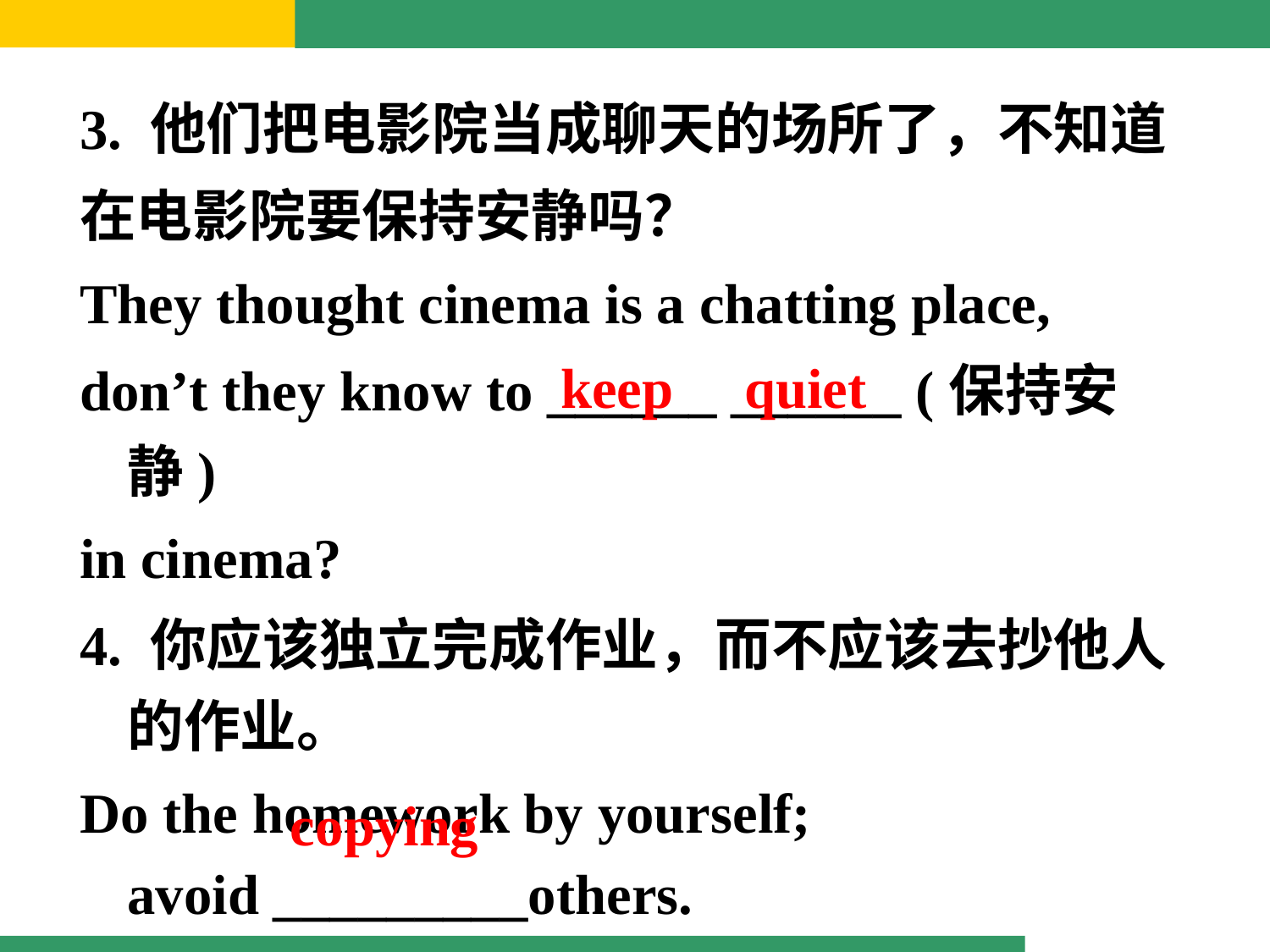

3. 他们把电影院当成聊天的场所了，不知道
在电影院要保持安静吗？
They thought cinema is a chatting place,
don’t they know to ______ ______ (保持安静)
in cinema?
4. 你应该独立完成作业，而不应该去抄他人的作业。
Do the homework by yourself;  avoid _________others.
keep     quiet
copying